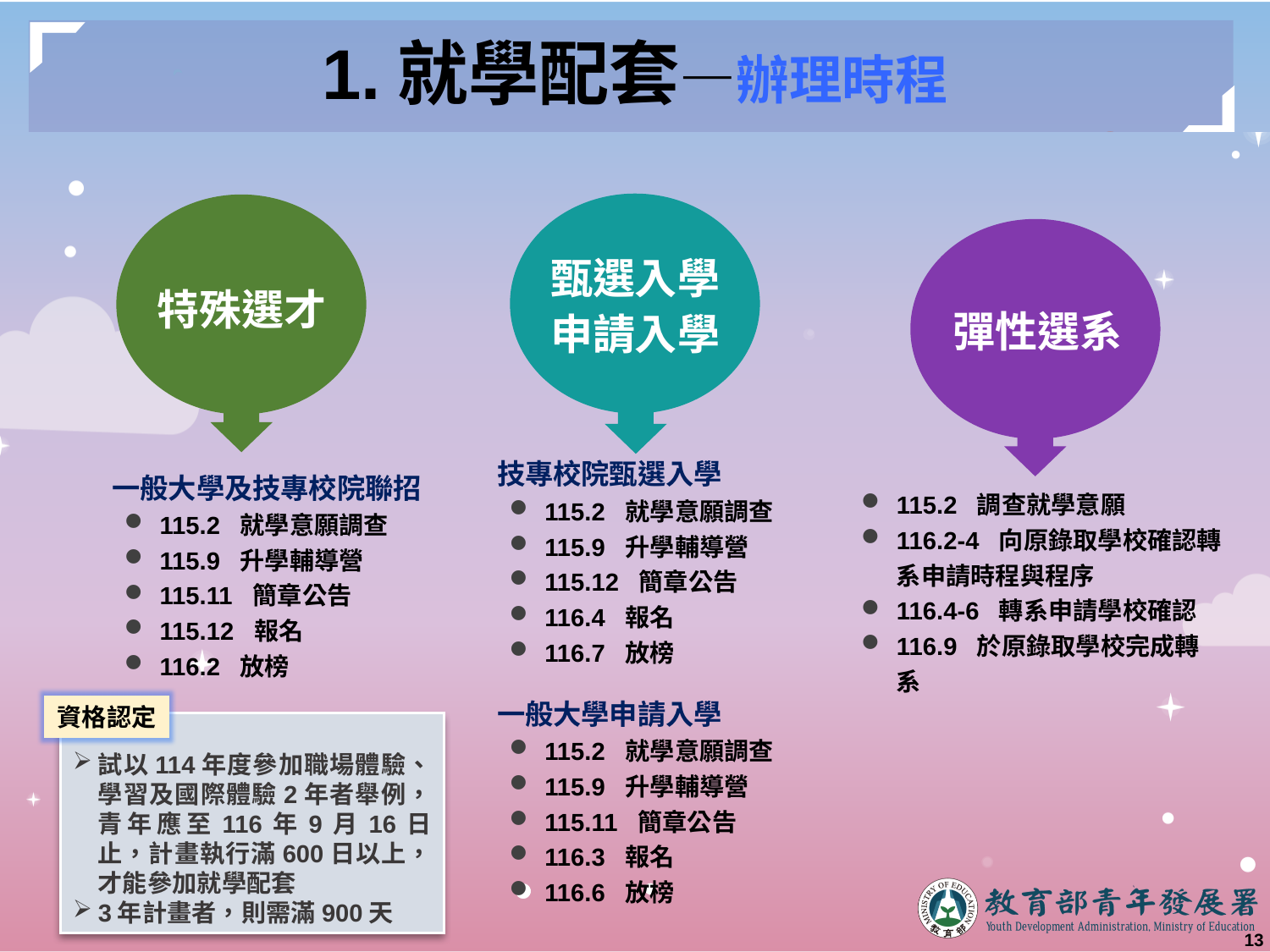

# 1.就學配套—辦理時程

甄選入學
申請入學

特殊選才

一般大學及技專校院聯招
115.2  就學意願調查
115.9  升學輔導營
115.11  簡章公告
115.12  報名
116.2  放榜

彈性選系

115.2  調查就學意願
116.2-4  向原錄取學校確認轉系申請時程與程序
116.4-6  轉系申請學校確認
116.9  於原錄取學校完成轉系
技專校院甄選入學
115.2  就學意願調查
115.9  升學輔導營
115.12  簡章公告
116.4  報名
116.7  放榜

一般大學申請入學
115.2  就學意願調查
115.9  升學輔導營
115.11  簡章公告
116.3  報名
116.6  放榜
資格認定

試以114年度參加職場體驗、學習及國際體驗2年者舉例，青年應至116年9月16日止，計畫執行滿600日以上，才能參加就學配套
3年計畫者，則需滿900天
13